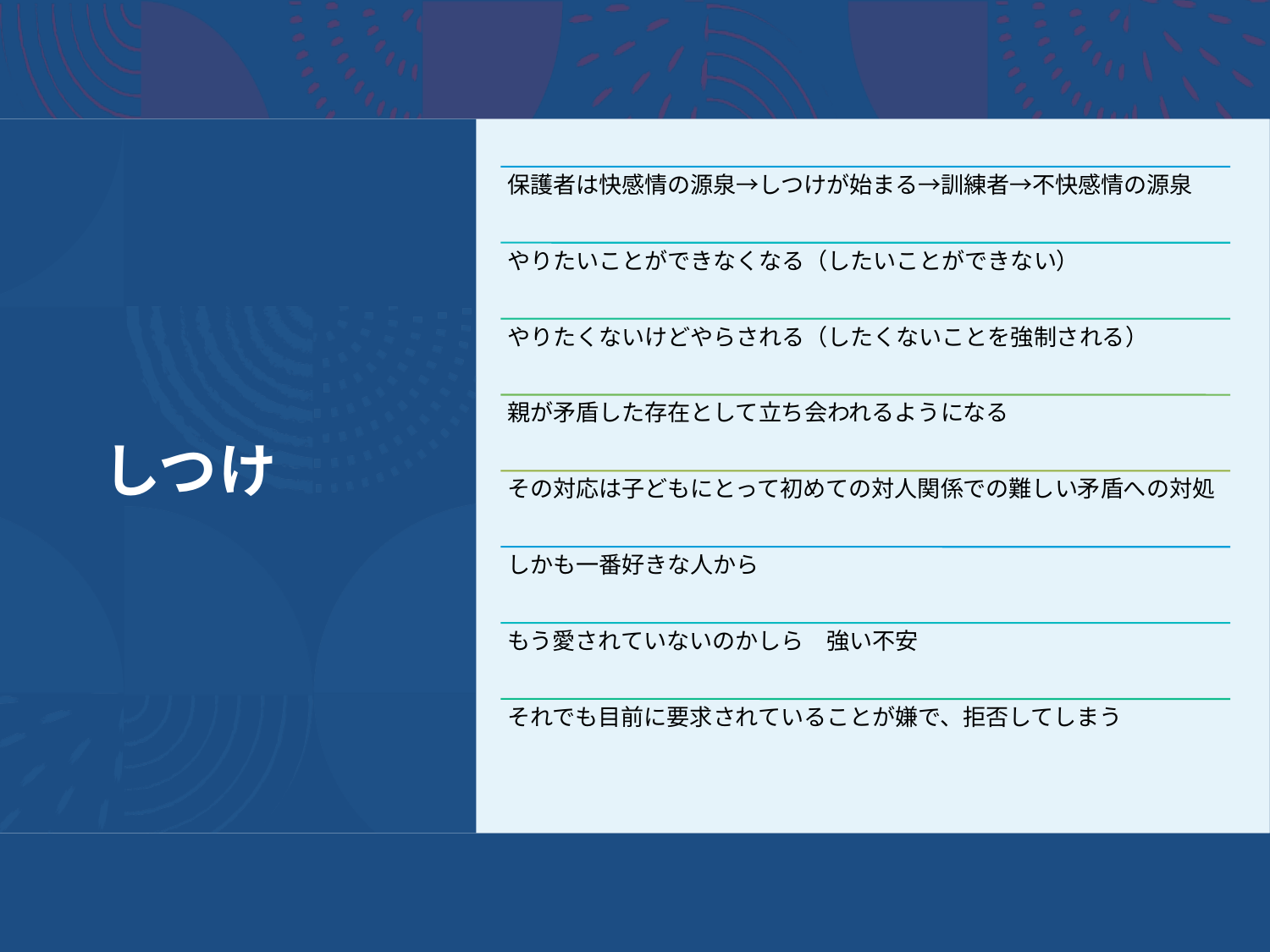

保護者は快感情の源泉→しつけが始まる→訓練者→不快感情の源泉
やりたいことができなくなる（したいことができない）
やりたくないけどやらされる（したくないことを強制される）
親が矛盾した存在として立ち会われるようになる
その対応は子どもにとって初めての対人関係での難しい矛盾への対処
しかも一番好きな人から
もう愛されていないのかしら　強い不安
それでも目前に要求されていることが嫌で、拒否してしまう
# しつけ